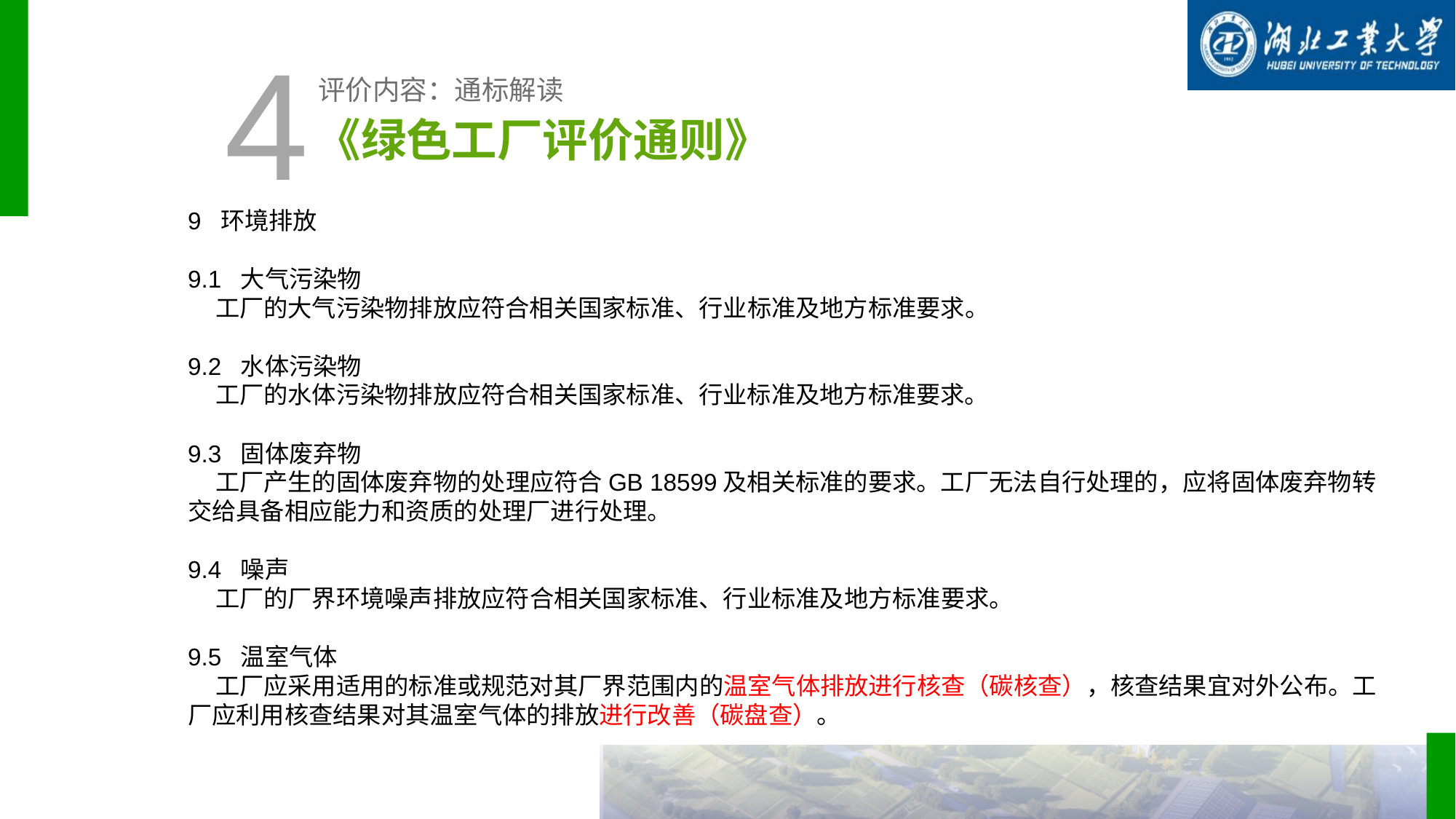

4
评价内容：通标解读
《绿色工厂评价通则》
9  环境排放

9.1  大气污染物
    工厂的大气污染物排放应符合相关国家标准、行业标准及地方标准要求。

9.2  水体污染物
    工厂的水体污染物排放应符合相关国家标准、行业标准及地方标准要求。

9.3  固体废弃物
    工厂产生的固体废弃物的处理应符合GB 18599及相关标准的要求。工厂无法自行处理的，应将固体废弃物转交给具备相应能力和资质的处理厂进行处理。

9.4  噪声
    工厂的厂界环境噪声排放应符合相关国家标准、行业标准及地方标准要求。

9.5  温室气体
    工厂应采用适用的标准或规范对其厂界范围内的温室气体排放进行核查（碳核查），核查结果宜对外公布。工厂应利用核查结果对其温室气体的排放进行改善（碳盘查）。